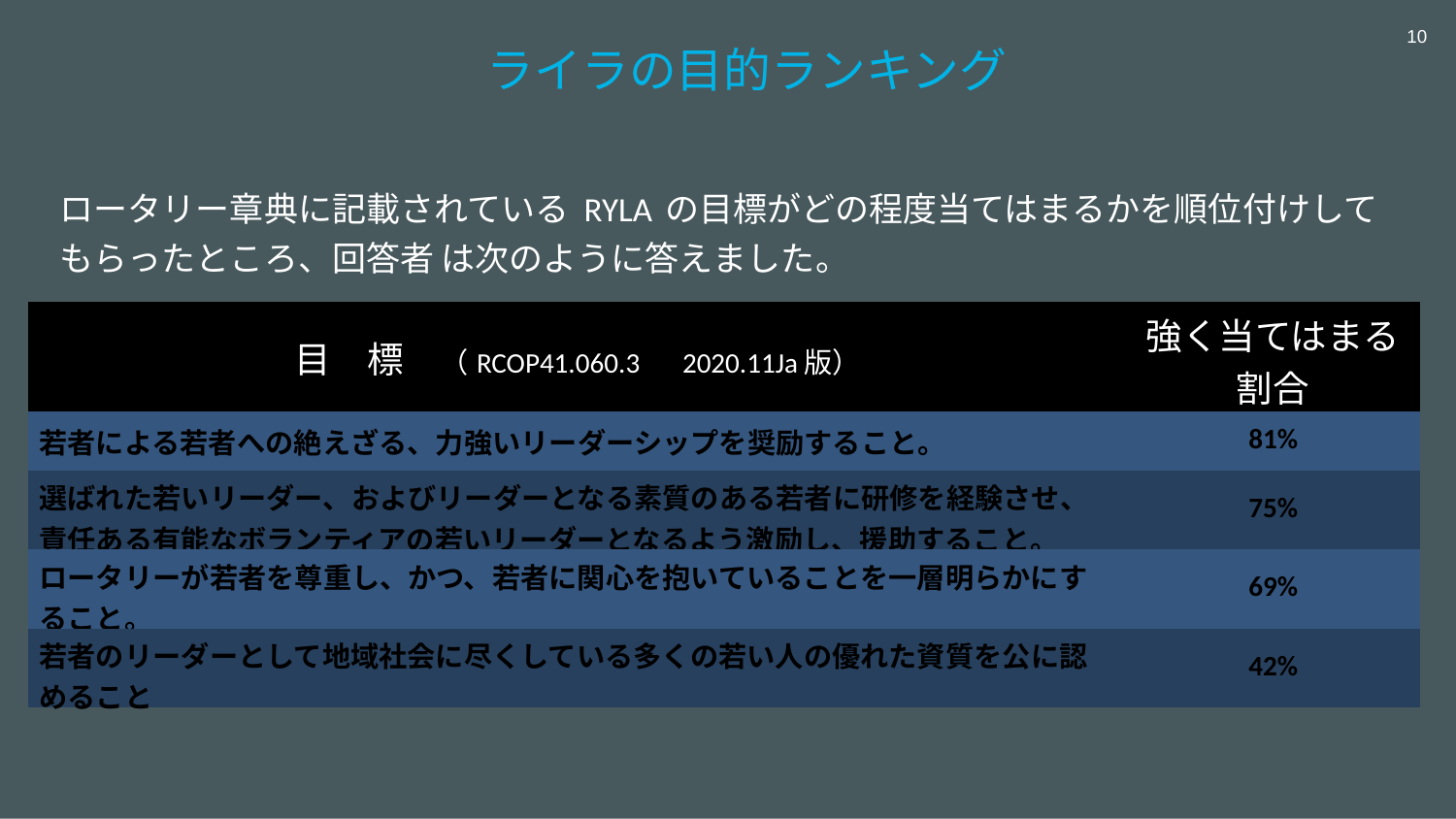

# ライラの目的ランキング
10
ロータリー章典に記載されている RYLA の目標がどの程度当てはまるかを順位付けしてもらったところ、回答者 は次のように答えました。
| 目　標　（RCOP41.060.3　2020.11Ja版） | 強く当てはまる 割合 |
| --- | --- |
| 若者による若者への絶えざる、力強いリーダーシップを奨励すること。 | 81% |
| 選ばれた若いリーダー、およびリーダーとなる素質のある若者に研修を経験させ、責任ある有能なボランティアの若いリーダーとなるよう激励し、援助すること。 | 75% |
| ロータリーが若者を尊重し、かつ、若者に関心を抱いていることを一層明らかにすること。 | 69% |
| 若者のリーダーとして地域社会に尽くしている多くの若い人の優れた資質を公に認めること | 42% |